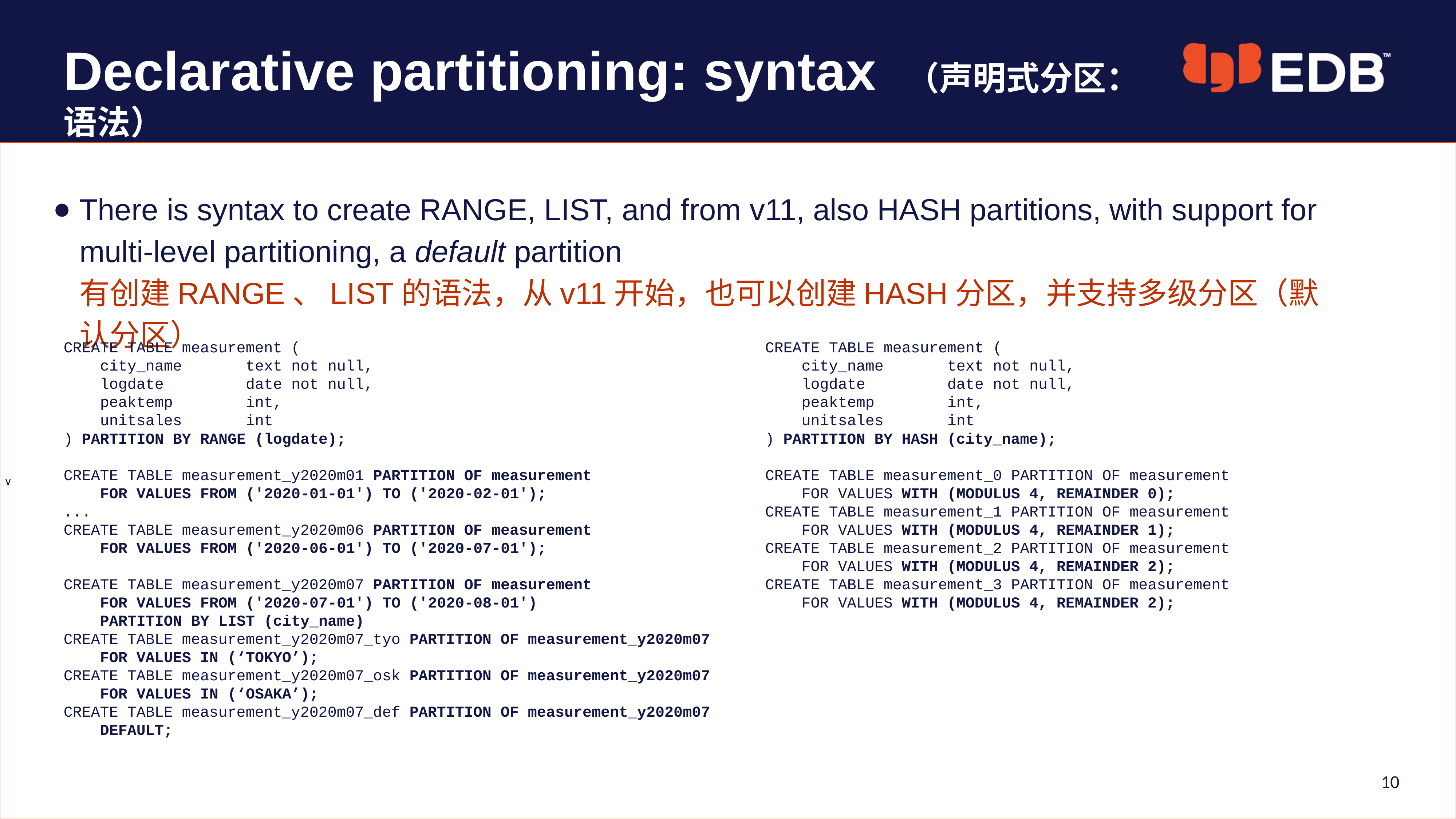

Declarative partitioning: syntax （声明式分区：语法）
There is syntax to create RANGE, LIST, and from v11, also HASH partitions, with support for multi-level partitioning, a default partition
有创建RANGE、LIST的语法，从v11开始，也可以创建HASH分区，并支持多级分区（默认分区）
CREATE TABLE measurement (
    city_name       text not null,
    logdate         date not null,
    peaktemp        int,
    unitsales       int
) PARTITION BY RANGE (logdate);

CREATE TABLE measurement_y2020m01 PARTITION OF measurement
    FOR VALUES FROM ('2020-01-01') TO ('2020-02-01');
...
CREATE TABLE measurement_y2020m06 PARTITION OF measurement
    FOR VALUES FROM ('2020-06-01') TO ('2020-07-01');

CREATE TABLE measurement_y2020m07 PARTITION OF measurement
    FOR VALUES FROM ('2020-07-01') TO ('2020-08-01')
    PARTITION BY LIST (city_name)
CREATE TABLE measurement_y2020m07_tyo PARTITION OF measurement_y2020m07
    FOR VALUES IN (‘TOKYO’);
CREATE TABLE measurement_y2020m07_osk PARTITION OF measurement_y2020m07
    FOR VALUES IN (‘OSAKA’);
CREATE TABLE measurement_y2020m07_def PARTITION OF measurement_y2020m07
    DEFAULT;

CREATE TABLE measurement (
    city_name       text not null,
    logdate         date not null,
    peaktemp        int,
    unitsales       int
) PARTITION BY HASH (city_name);

CREATE TABLE measurement_0 PARTITION OF measurement
    FOR VALUES WITH (MODULUS 4, REMAINDER 0);
CREATE TABLE measurement_1 PARTITION OF measurement
    FOR VALUES WITH (MODULUS 4, REMAINDER 1);
CREATE TABLE measurement_2 PARTITION OF measurement
    FOR VALUES WITH (MODULUS 4, REMAINDER 2);
CREATE TABLE measurement_3 PARTITION OF measurement
    FOR VALUES WITH (MODULUS 4, REMAINDER 2);

10
10